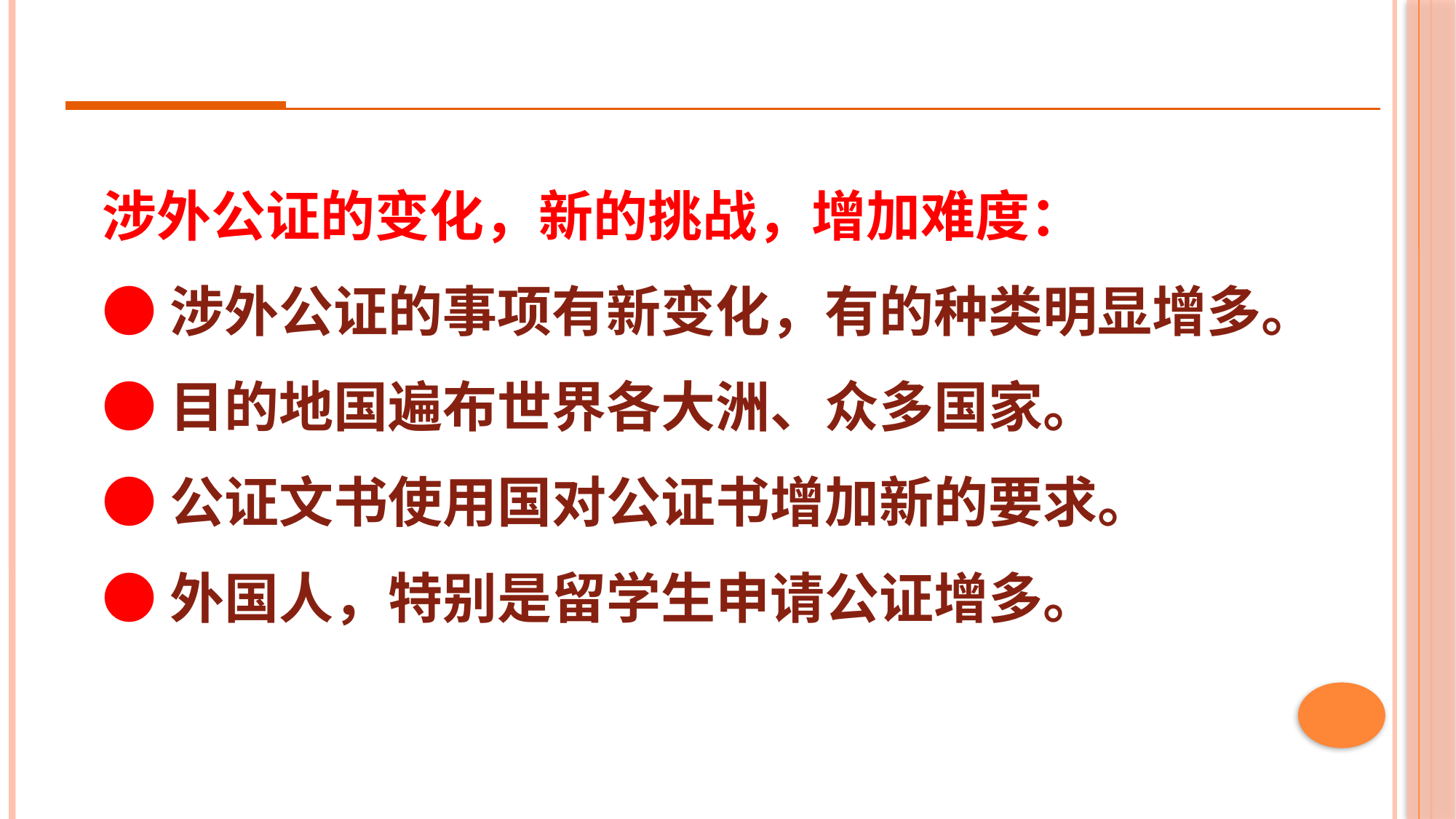

涉外公证的变化，新的挑战，增加难度：
●涉外公证的事项有新变化，有的种类明显增多。
●目的地国遍布世界各大洲、众多国家。
●公证文书使用国对公证书增加新的要求。
●外国人，特别是留学生申请公证增多。